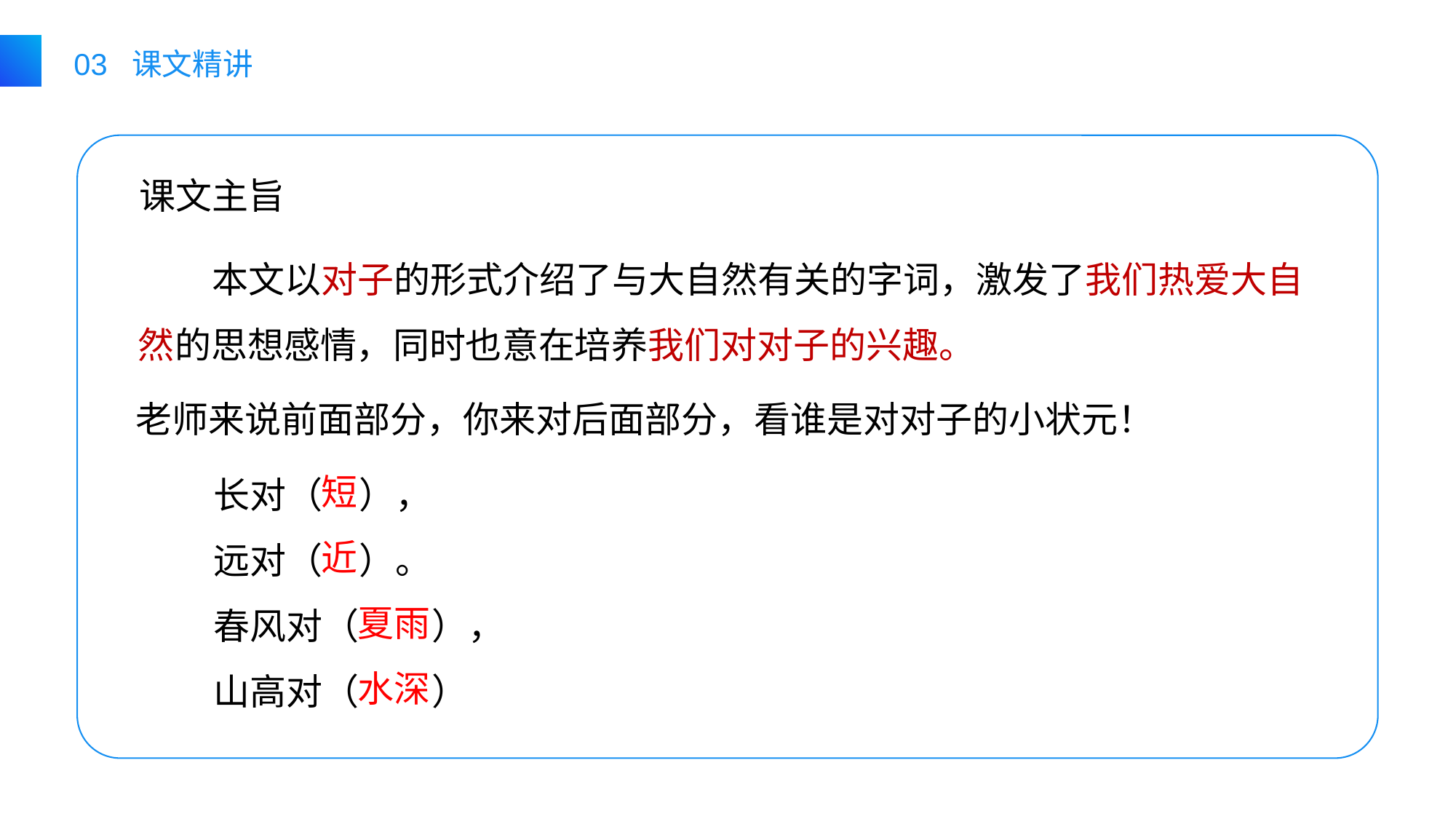

03  课文精讲

课文主旨
        本文以对子的形式介绍了与大自然有关的字词，激发了我们热爱大自然的思想感情，同时也意在培养我们对对子的兴趣。
老师来说前面部分，你来对后面部分，看谁是对对子的小状元！
短
近
　夏雨
　水深
长对（　），
远对（　）。
春风对（　　），
山高对（　　）